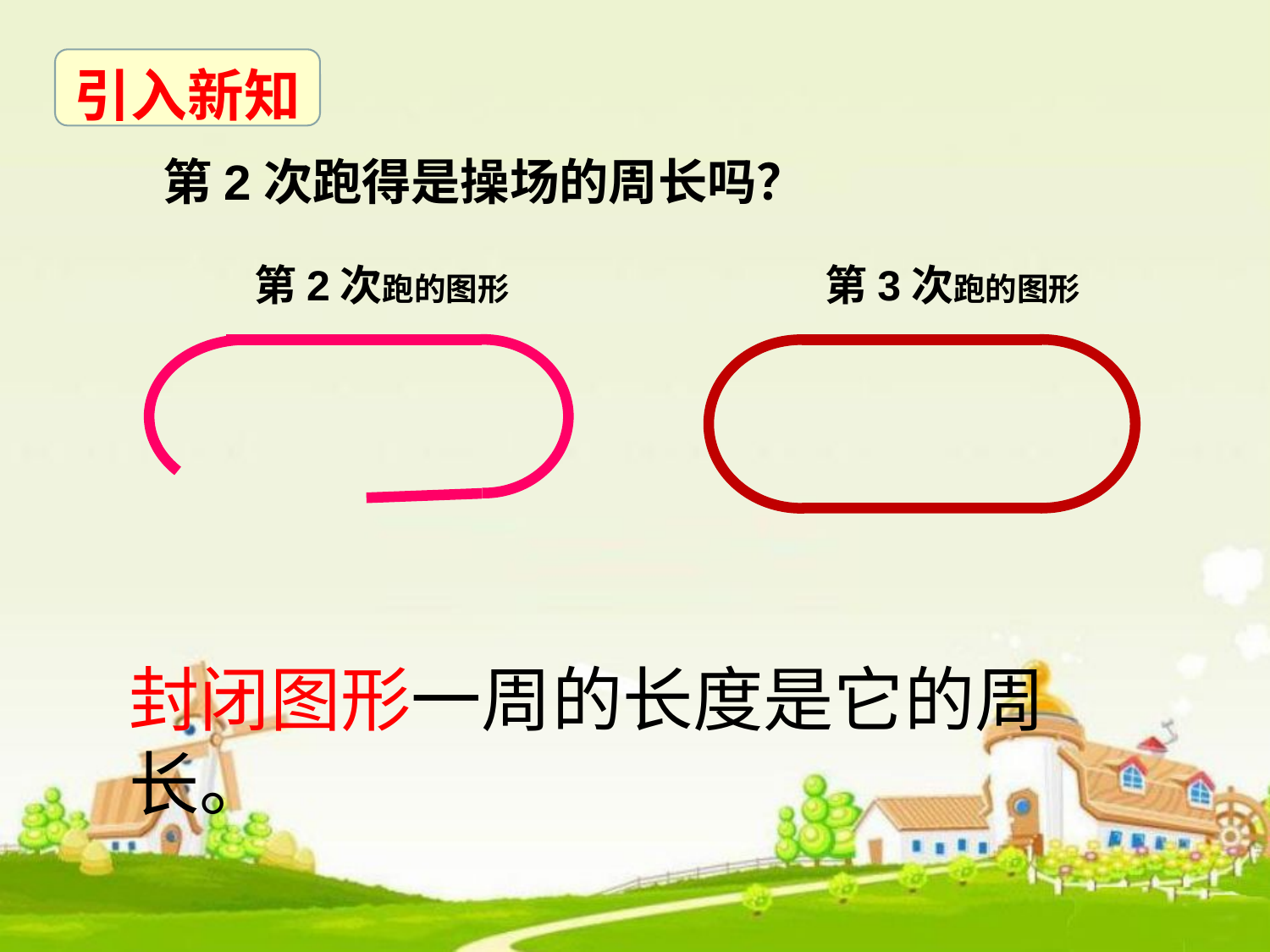

引入新知
第2次跑得是操场的周长吗？
   第2次跑的图形
   第3次跑的图形

封闭图形一周的长度是它的周长。